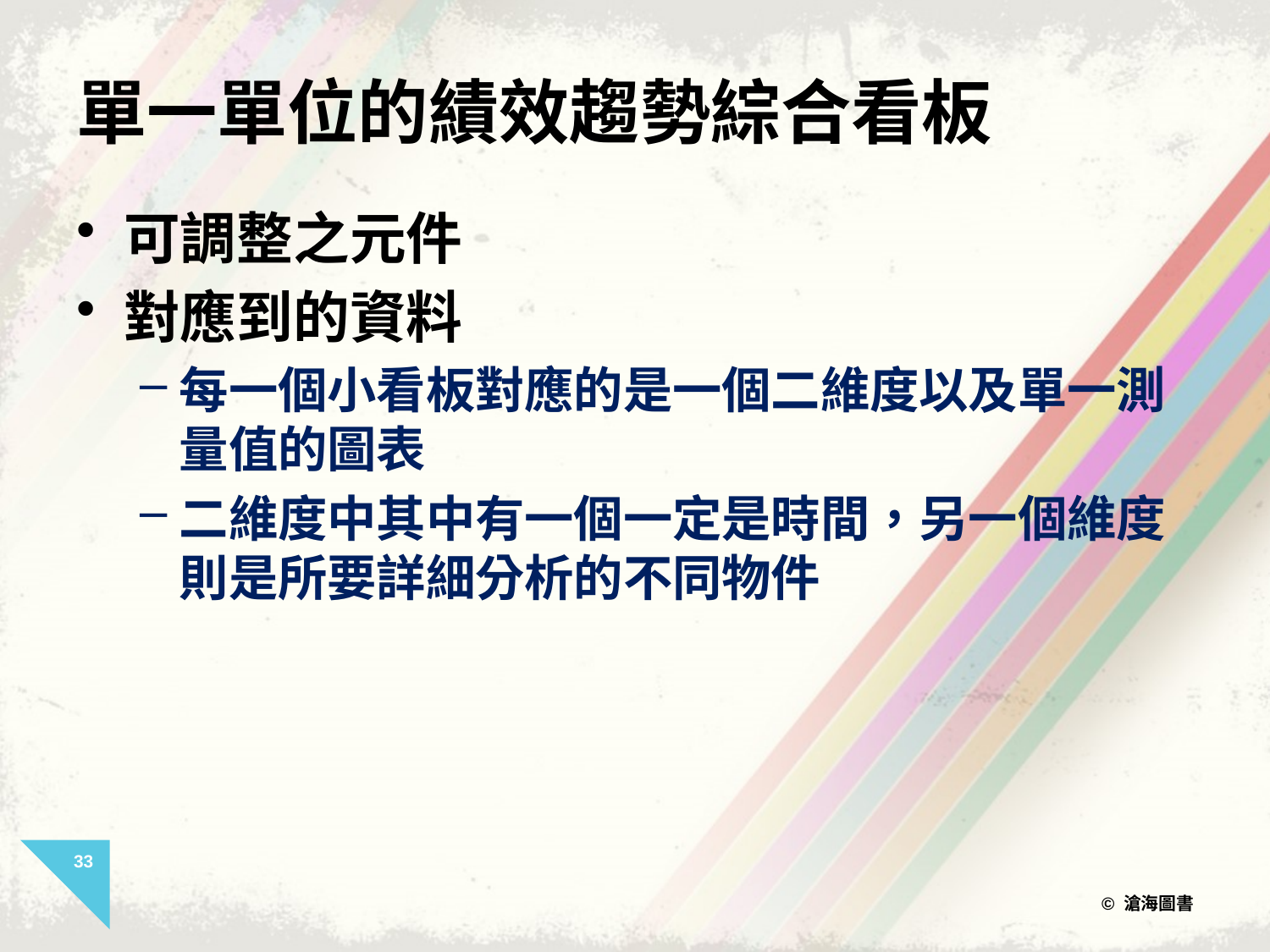

# 單一單位的績效趨勢綜合看板
可調整之元件
對應到的資料
每一個小看板對應的是一個二維度以及單一測量值的圖表
二維度中其中有一個一定是時間，另一個維度則是所要詳細分析的不同物件

33
© 滄海圖書